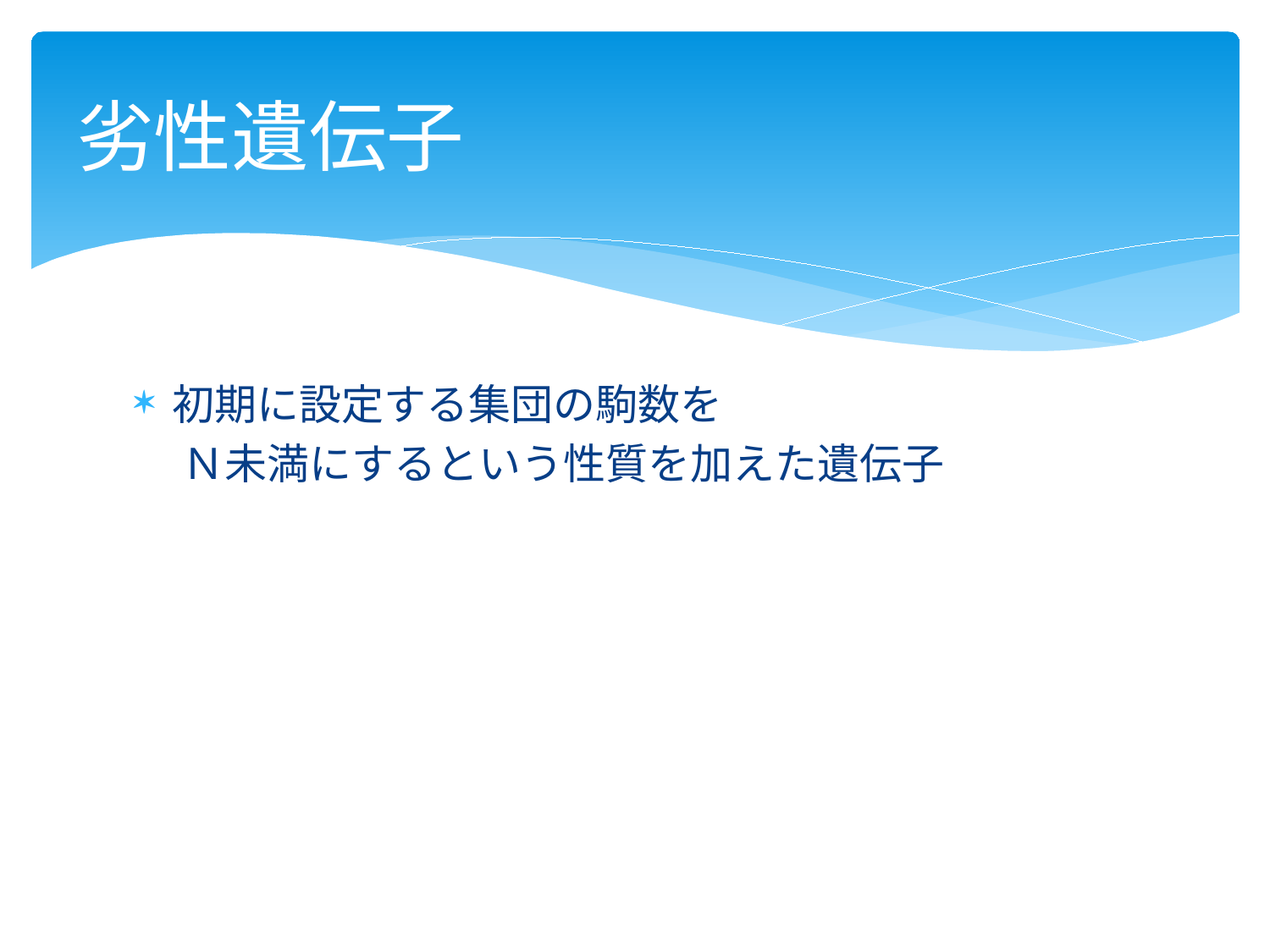

# 劣性遺伝子
初期に設定する集団の駒数を
    Ｎ未満にするという性質を加えた遺伝子